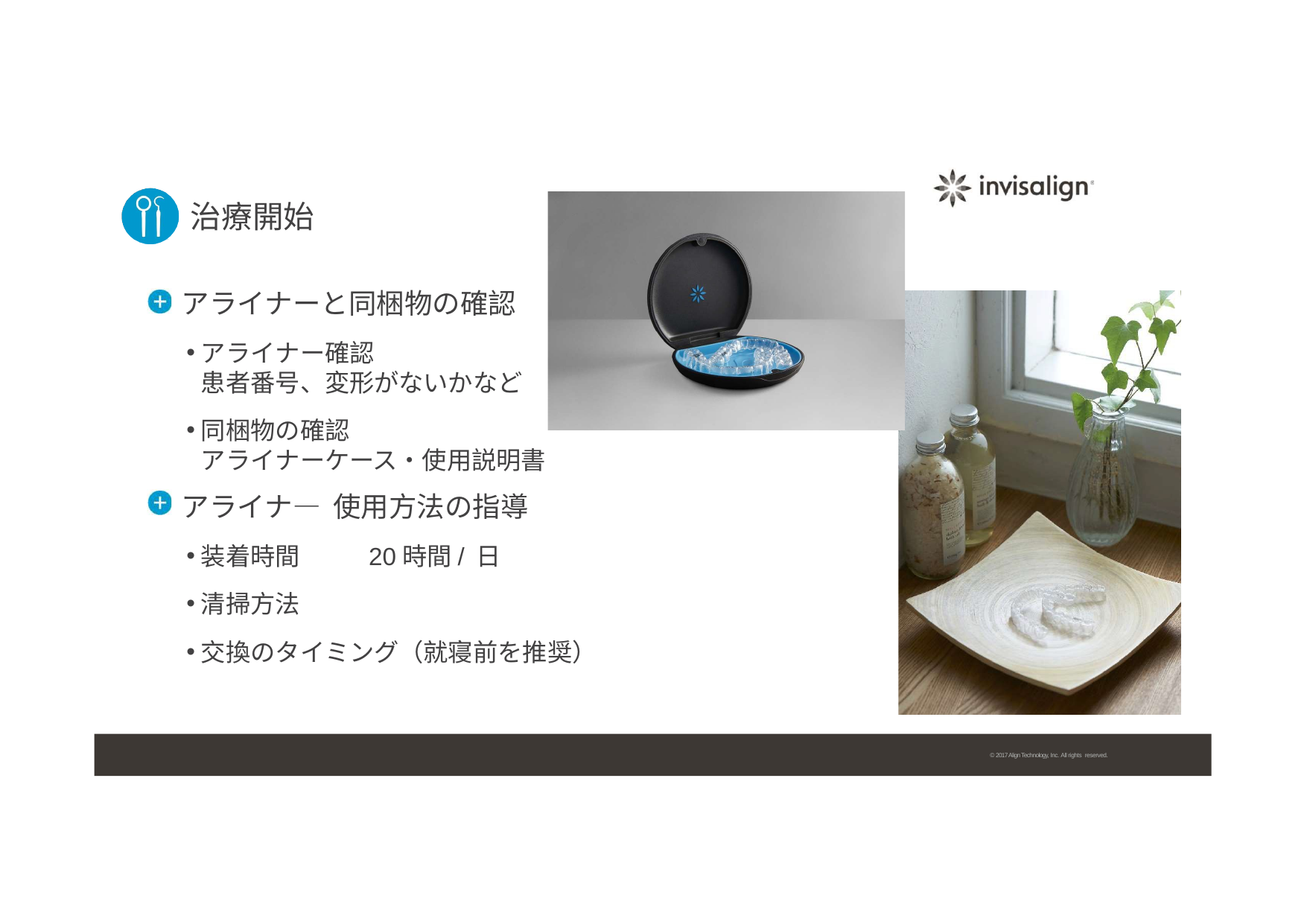

# 治療開始
アライナーと同梱物の確認
アライナー確認
患者番号、変形がないかなど
同梱物の確認
アライナーケース・使用説明書
アライナ―使用方法の指導
装着時間	20時間/日
清掃方法
交換のタイミング（就寝前を推奨）
•

© 2017 Align Technology, Inc. All rights reserved.